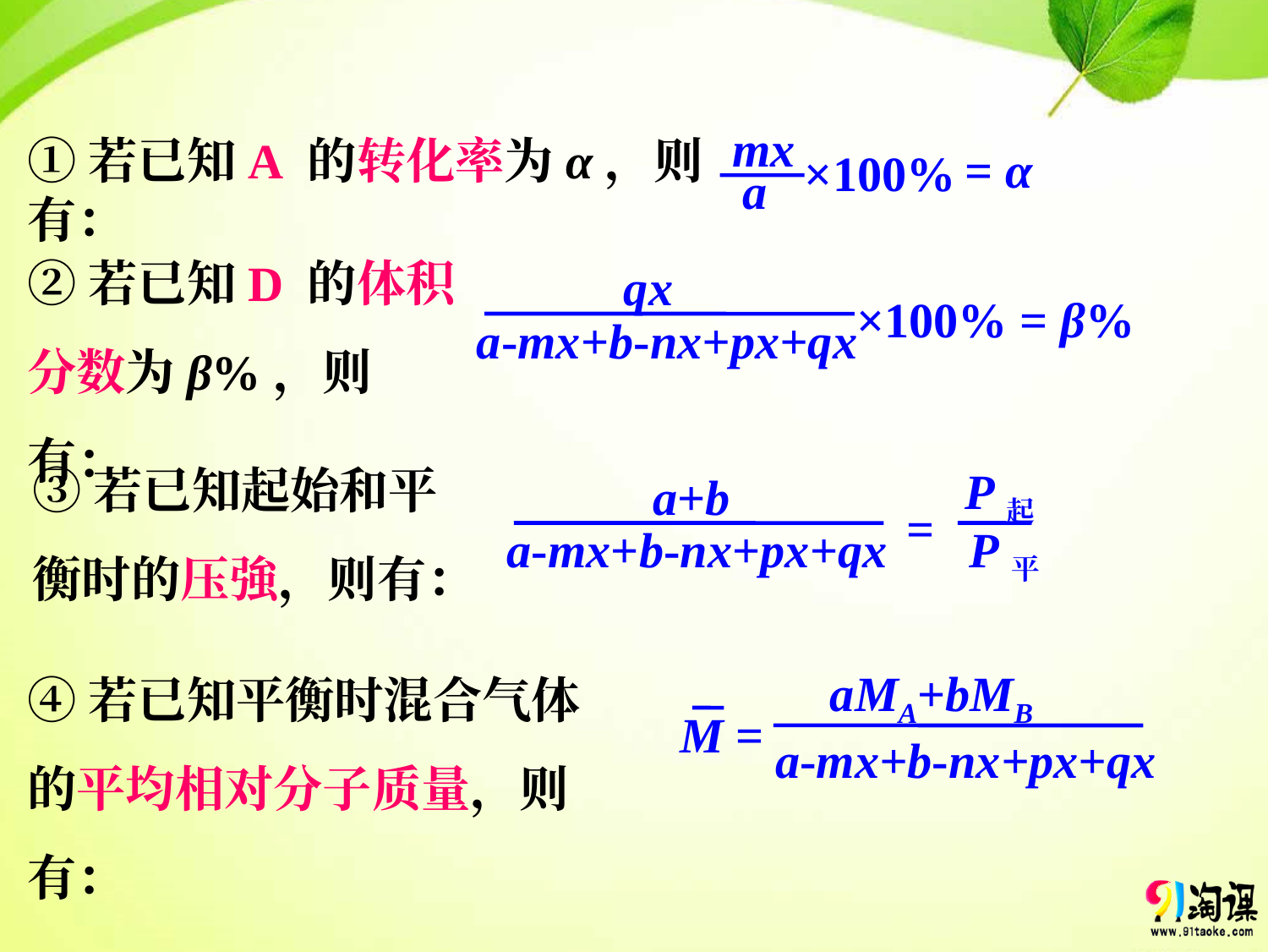

mx
= α
×100%
a

①若已知A 的转化率为α，则有：
②若已知D 的体积分数为β%，则有：
qx
×100% = β%
a-mx+b-nx+px+qx

③若已知起始和平衡时的压強，则有：
P起
a+b
=
P平
a-mx+b-nx+px+qx

④若已知平衡时混合气体的平均相对分子质量，则有：
aMA+bMB
a-mx+b-nx+px+qx

M =